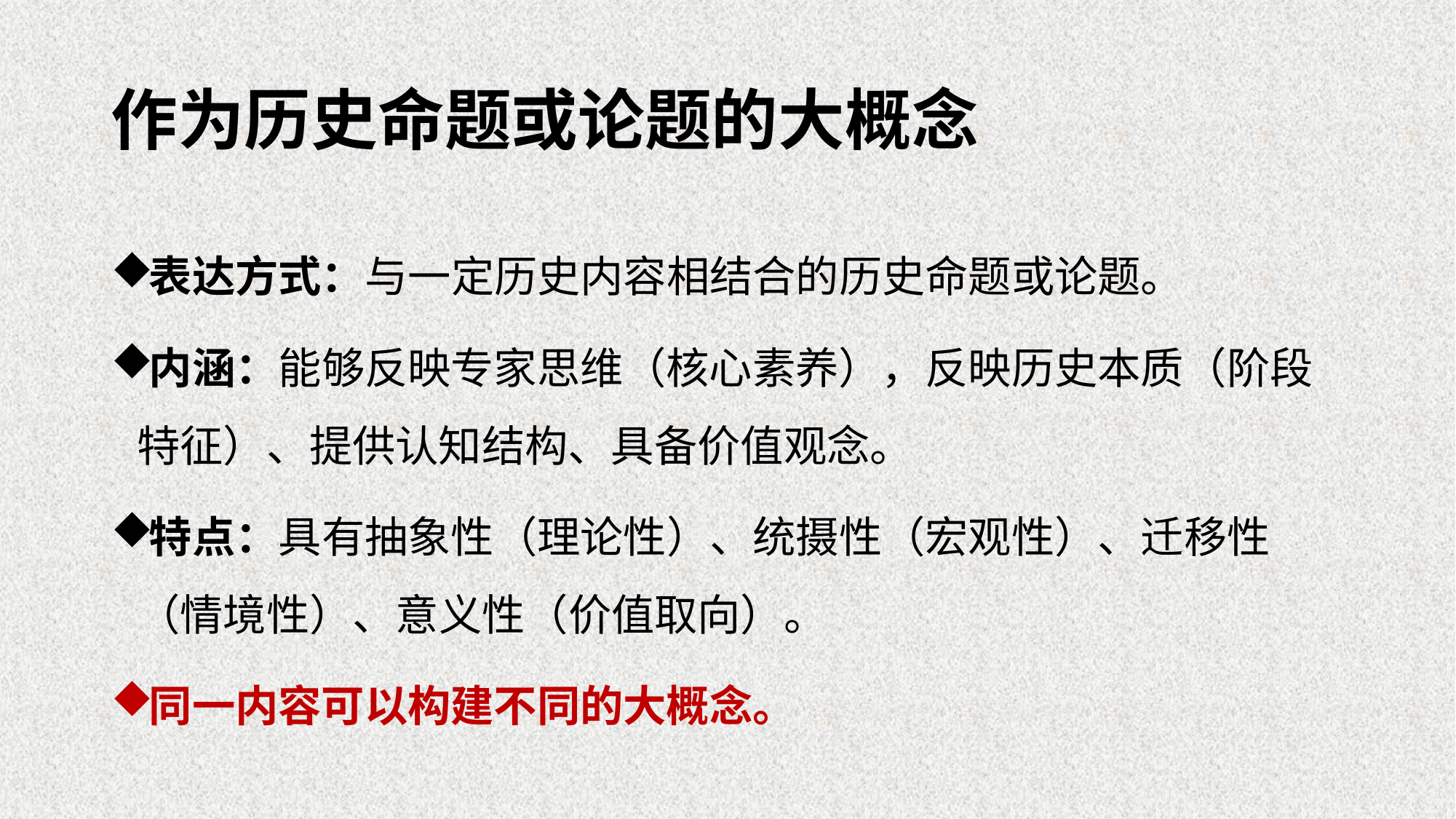

# 作为历史命题或论题的大概念
表达方式：与一定历史内容相结合的历史命题或论题。
内涵：能够反映专家思维（核心素养），反映历史本质（阶段特征）、提供认知结构、具备价值观念。
特点：具有抽象性（理论性）、统摄性（宏观性）、迁移性（情境性）、意义性（价值取向）。
同一内容可以构建不同的大概念。